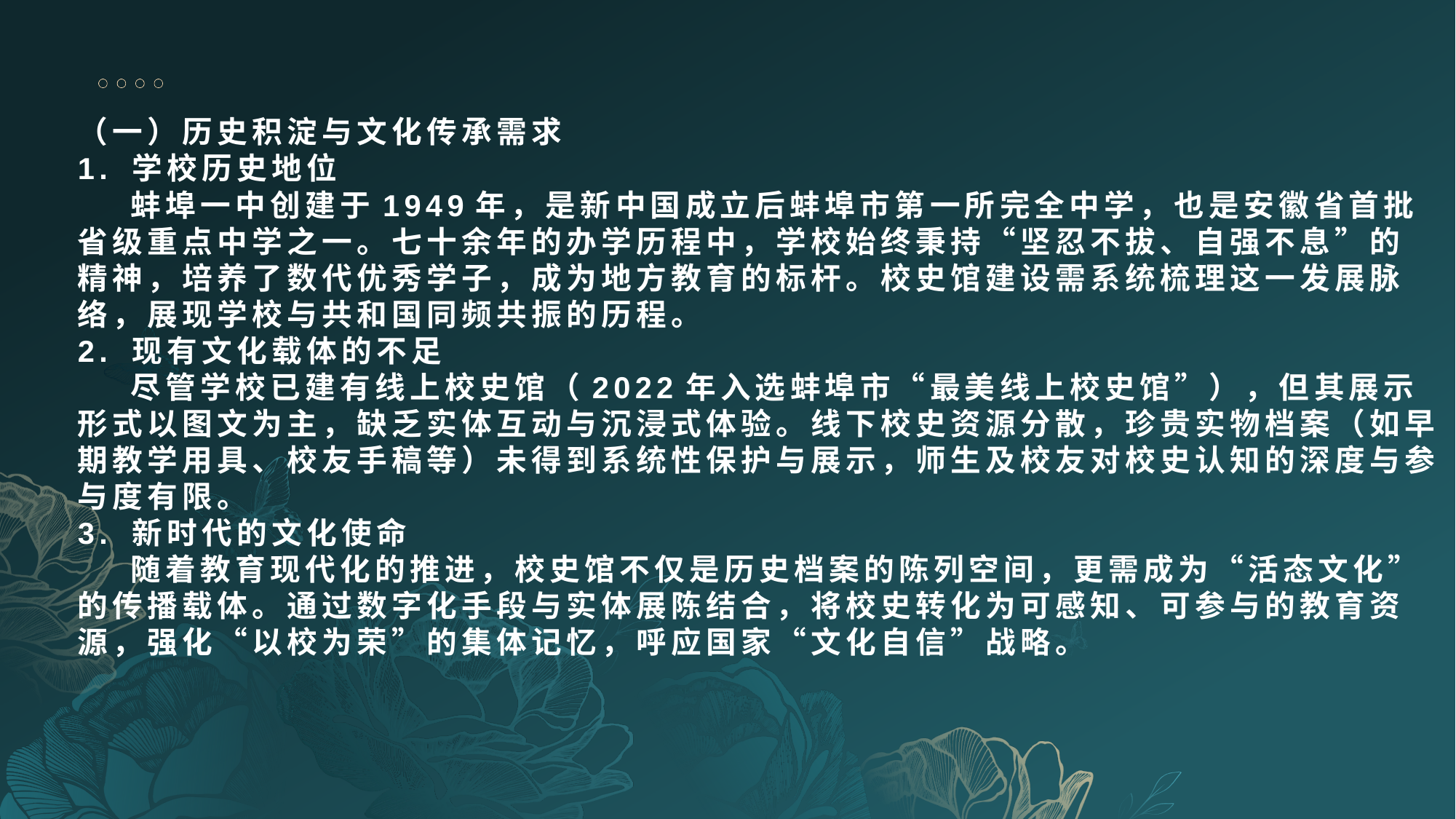

（一）历史积淀与文化传承需求
1. 学校历史地位
    蚌埠一中创建于1949年，是新中国成立后蚌埠市第一所完全中学，也是安徽省首批
省级重点中学之一。七十余年的办学历程中，学校始终秉持“坚忍不拔、自强不息”的
精神，培养了数代优秀学子，成为地方教育的标杆。校史馆建设需系统梳理这一发展脉
络，展现学校与共和国同频共振的历程。
2. 现有文化载体的不足
    尽管学校已建有线上校史馆（2022年入选蚌埠市“最美线上校史馆”），但其展示
形式以图文为主，缺乏实体互动与沉浸式体验。线下校史资源分散，珍贵实物档案（如早
期教学用具、校友手稿等）未得到系统性保护与展示，师生及校友对校史认知的深度与参
与度有限。
3. 新时代的文化使命
    随着教育现代化的推进，校史馆不仅是历史档案的陈列空间，更需成为“活态文化”
的传播载体。通过数字化手段与实体展陈结合，将校史转化为可感知、可参与的教育资
源，强化“以校为荣”的集体记忆，呼应国家“文化自信”战略。